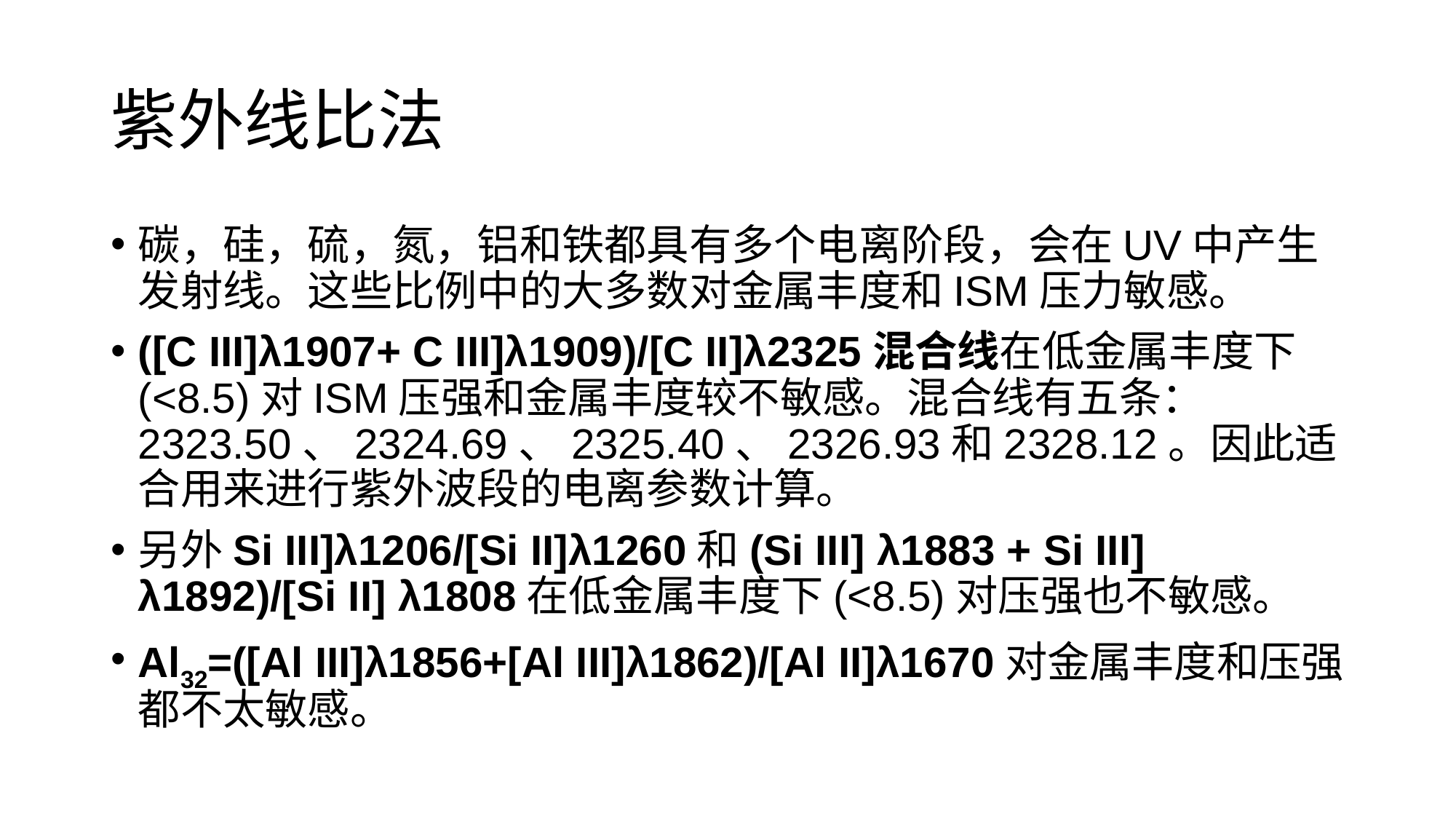

# 紫外线比法
碳，硅，硫，氮，铝和铁都具有多个电离阶段，会在UV中产生发射线。这些比例中的大多数对金属丰度和ISM压力敏感。
([C III]λ1907+ C III]λ1909)/[C II]λ2325混合线在低金属丰度下(<8.5)对ISM压强和金属丰度较不敏感。混合线有五条：2323.50、2324.69、2325.40、2326.93和2328.12。因此适合用来进行紫外波段的电离参数计算。
另外Si III]λ1206/[Si II]λ1260和(Si III] λ1883 + Si III] λ1892)/[Si II] λ1808在低金属丰度下(<8.5)对压强也不敏感。
Al32=([Al III]λ1856+[Al III]λ1862)/[Al II]λ1670对金属丰度和压强都不太敏感。